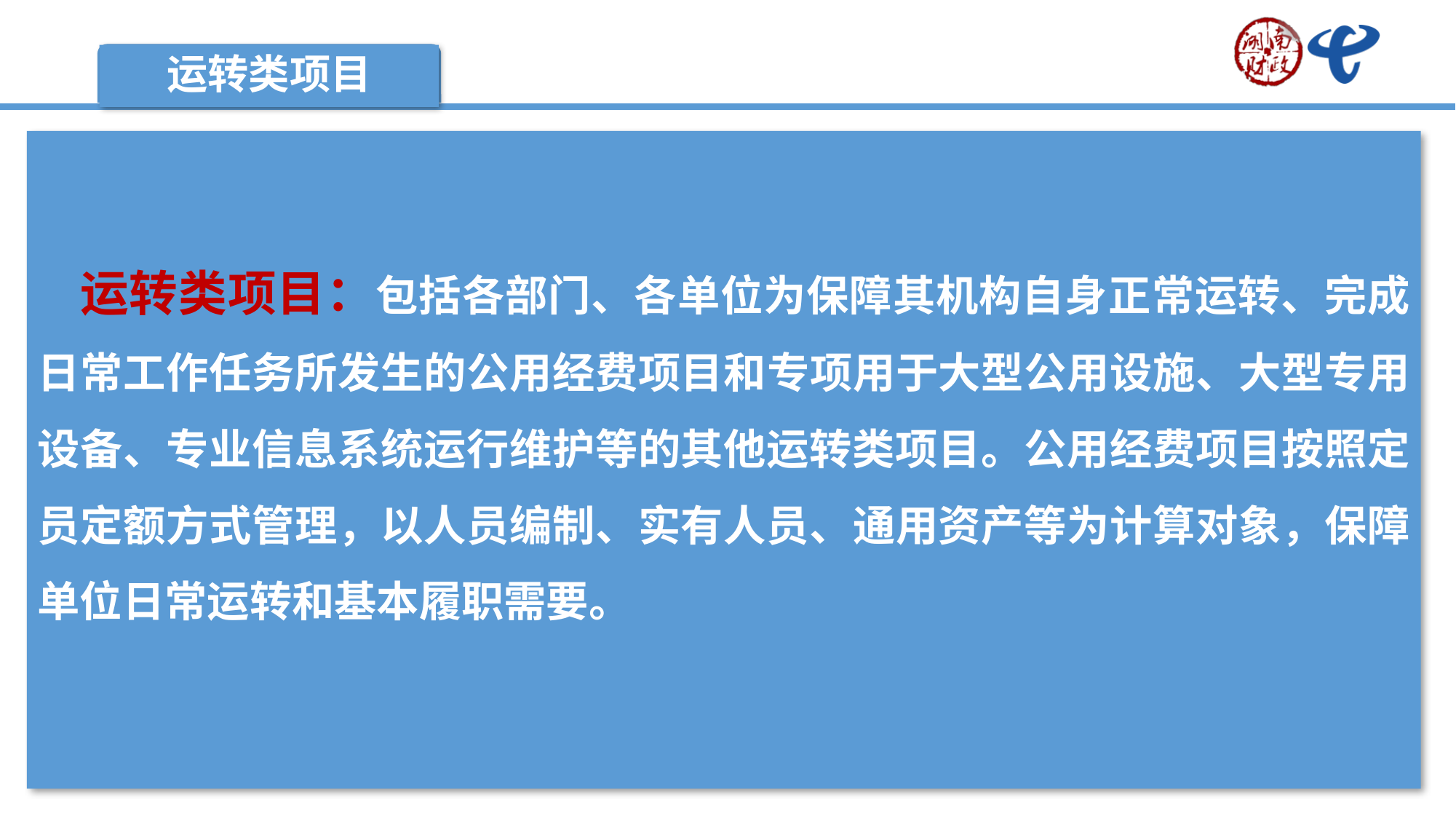

运转类项目
   运转类项目：包括各部门、各单位为保障其机构自身正常运转、完成日常工作任务所发生的公用经费项目和专项用于大型公用设施、大型专用设备、专业信息系统运行维护等的其他运转类项目。公用经费项目按照定员定额方式管理，以人员编制、实有人员、通用资产等为计算对象，保障单位日常运转和基本履职需要。